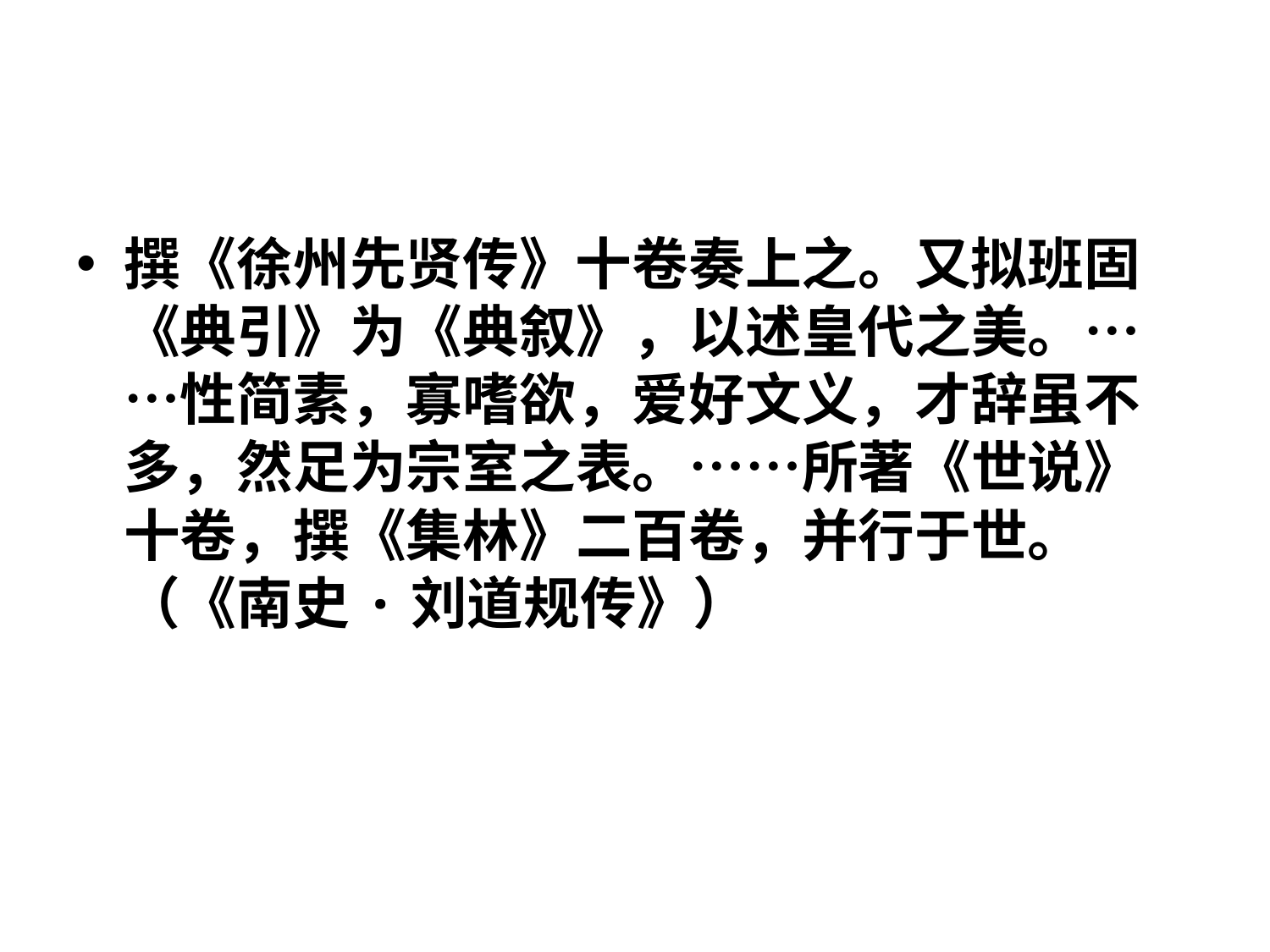

#
撰《徐州先贤传》十卷奏上之。又拟班固《典引》为《典叙》，以述皇代之美。……性简素，寡嗜欲，爱好文义，才辞虽不多，然足为宗室之表。……所著《世说》十卷，撰《集林》二百卷，并行于世。（《南史·刘道规传》）